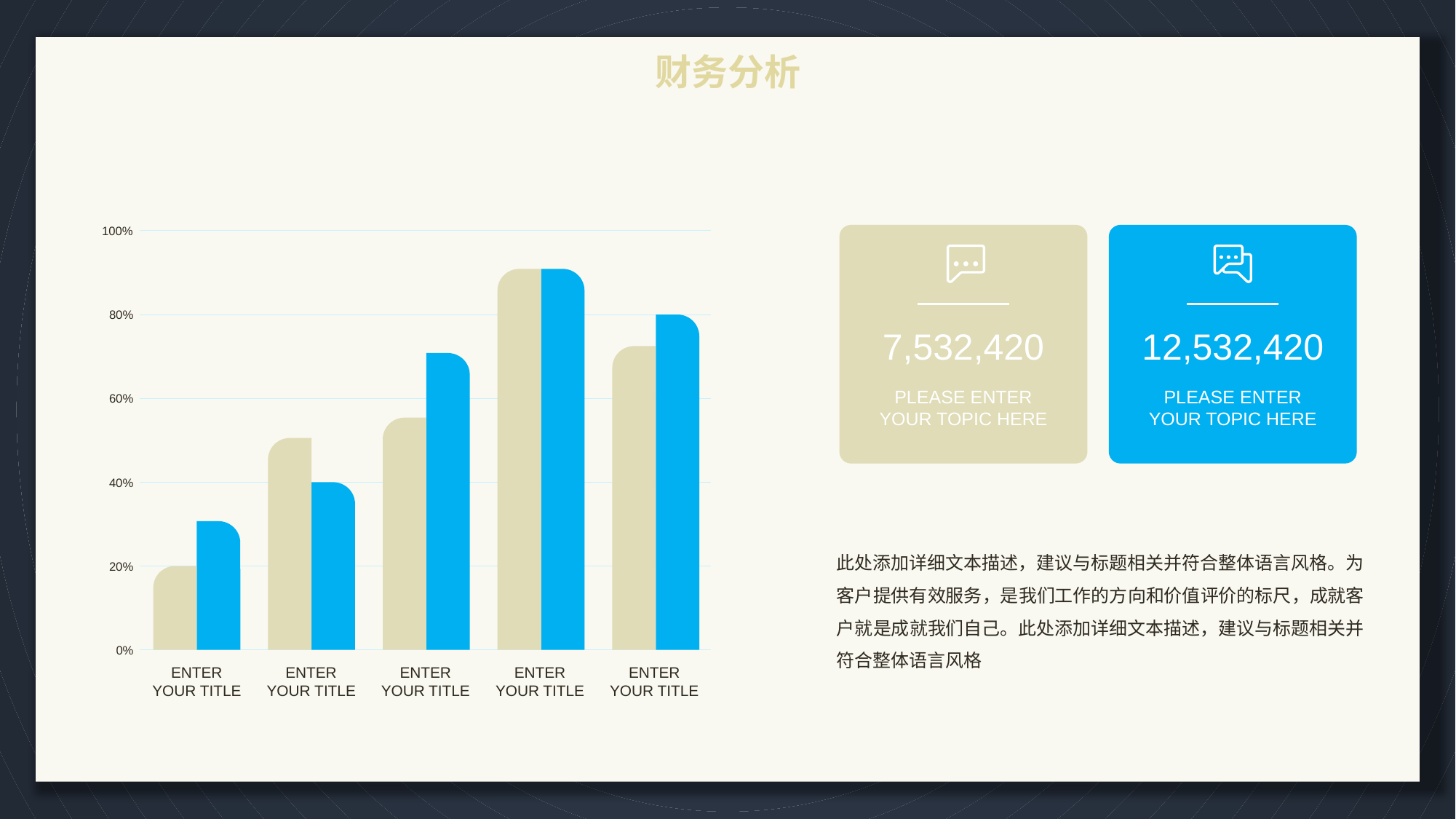

# 财务分析
100%
80%
60%
40%
20%
0%

ENTER
YOUR TITLE
ENTER
YOUR TITLE
ENTER
YOUR TITLE
ENTER
YOUR TITLE
ENTER
YOUR TITLE

7,532,420
PLEASE ENTER
YOUR TOPIC HERE

12,532,420
PLEASE ENTER
YOUR TOPIC HERE
此处添加详细文本描述，建议与标题相关并符合整体语言风格。为客户提供有效服务，是我们工作的方向和价值评价的标尺，成就客户就是成就我们自己。此处添加详细文本描述，建议与标题相关并符合整体语言风格
38